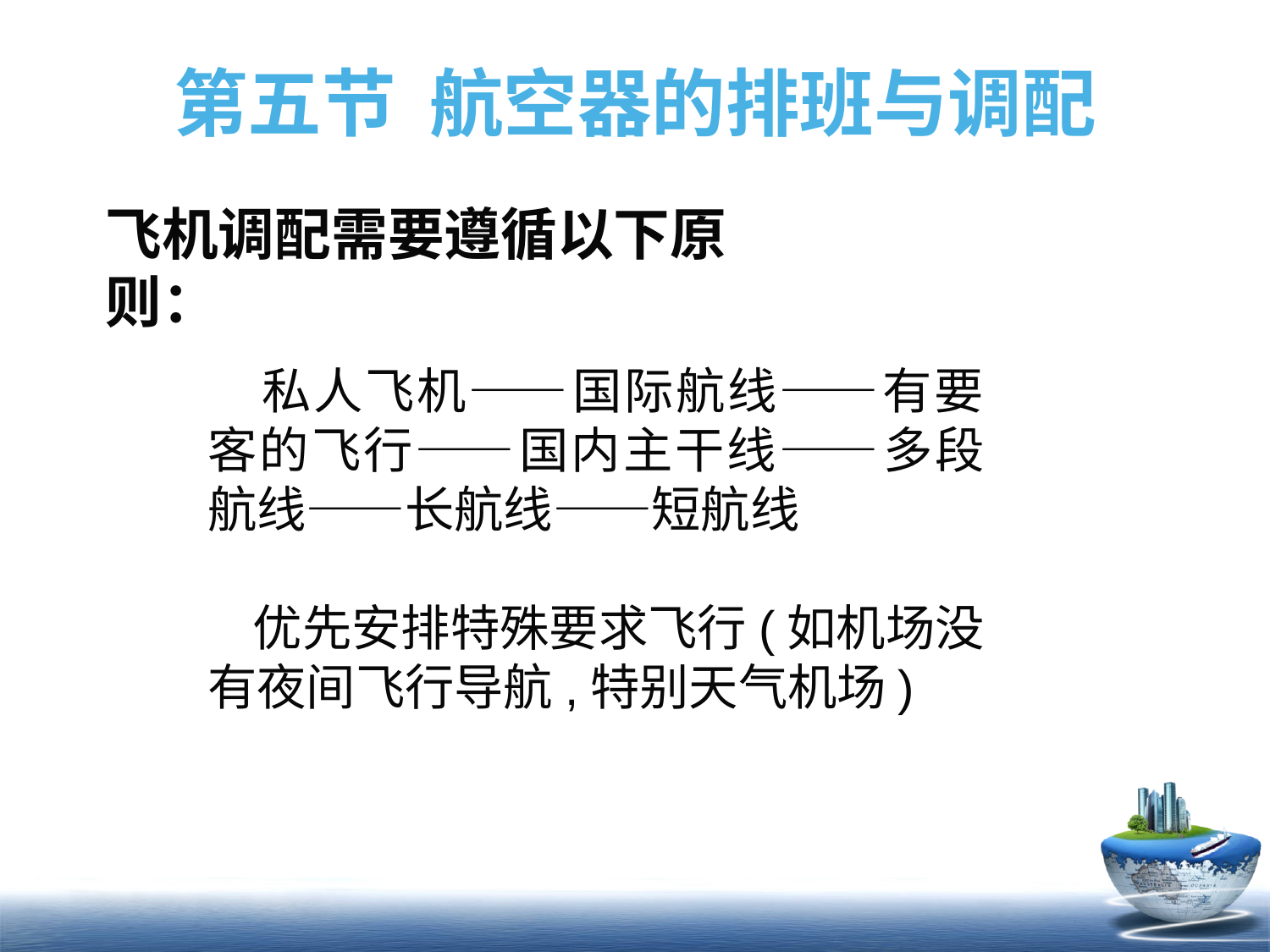

# 第五节  航空器的排班与调配
飞机调配需要遵循以下原则：
   私人飞机——国际航线——有要客的飞行——国内主干线——多段航线——长航线——短航线

   优先安排特殊要求飞行(如机场没有夜间飞行导航,特别天气机场)